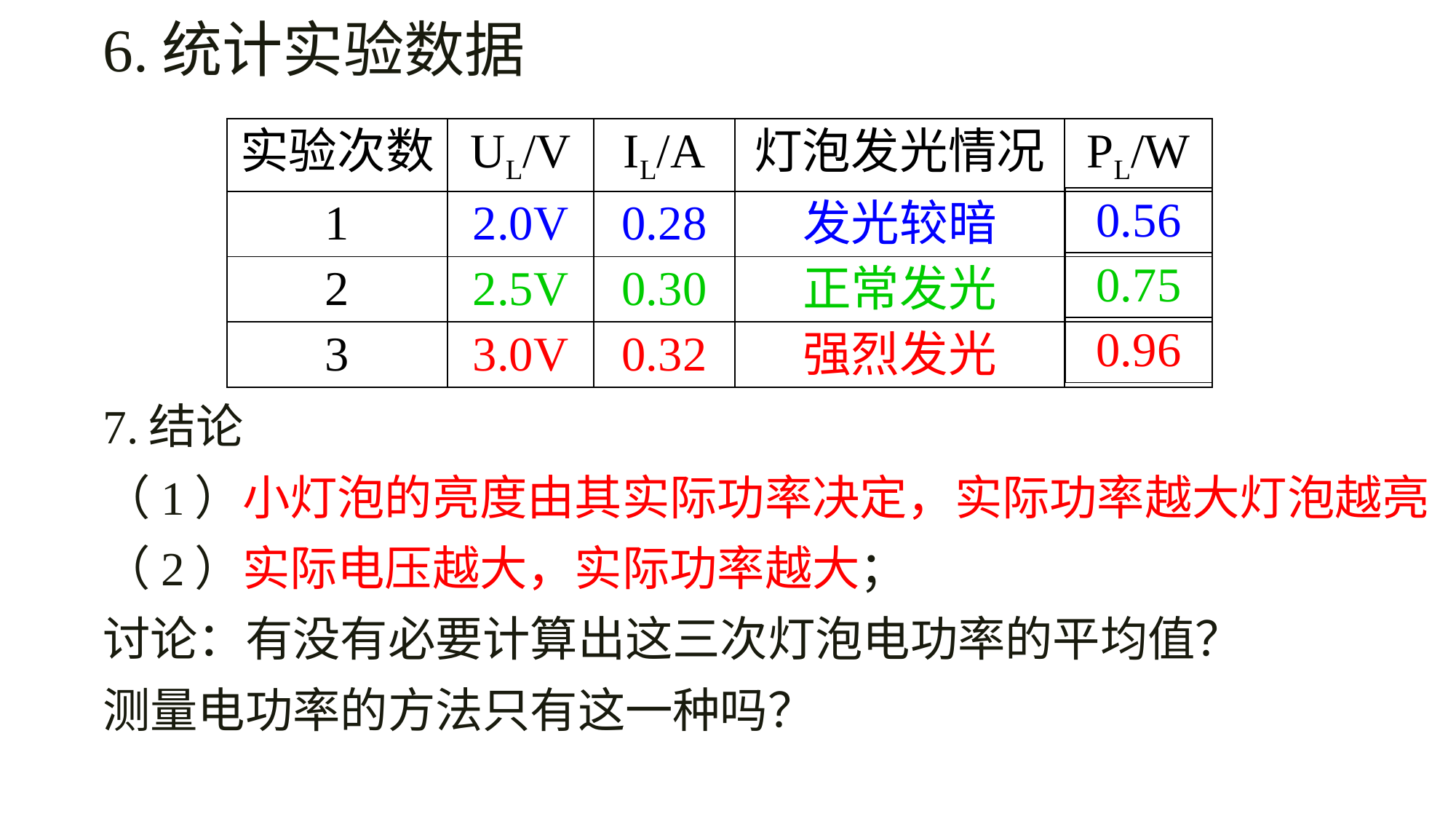

# 6.统计实验数据
| 实验次数 | UL/V | IL/A | 灯泡发光情况 | PL/W |
| --- | --- | --- | --- | --- |
| 1 | 2.0V | 0.28 | 发光较暗 |  |
| 2 | 2.5V | 0.30 | 正常发光 |  |
| 3 | 3.0V | 0.32 | 强烈发光 |  |
| 0.56 |
| --- |
| 0.75 |
| 0.96 |
7.结论
（1）小灯泡的亮度由其实际功率决定，实际功率越大灯泡越亮
（2）实际电压越大，实际功率越大；
讨论：有没有必要计算出这三次灯泡电功率的平均值？
测量电功率的方法只有这一种吗？